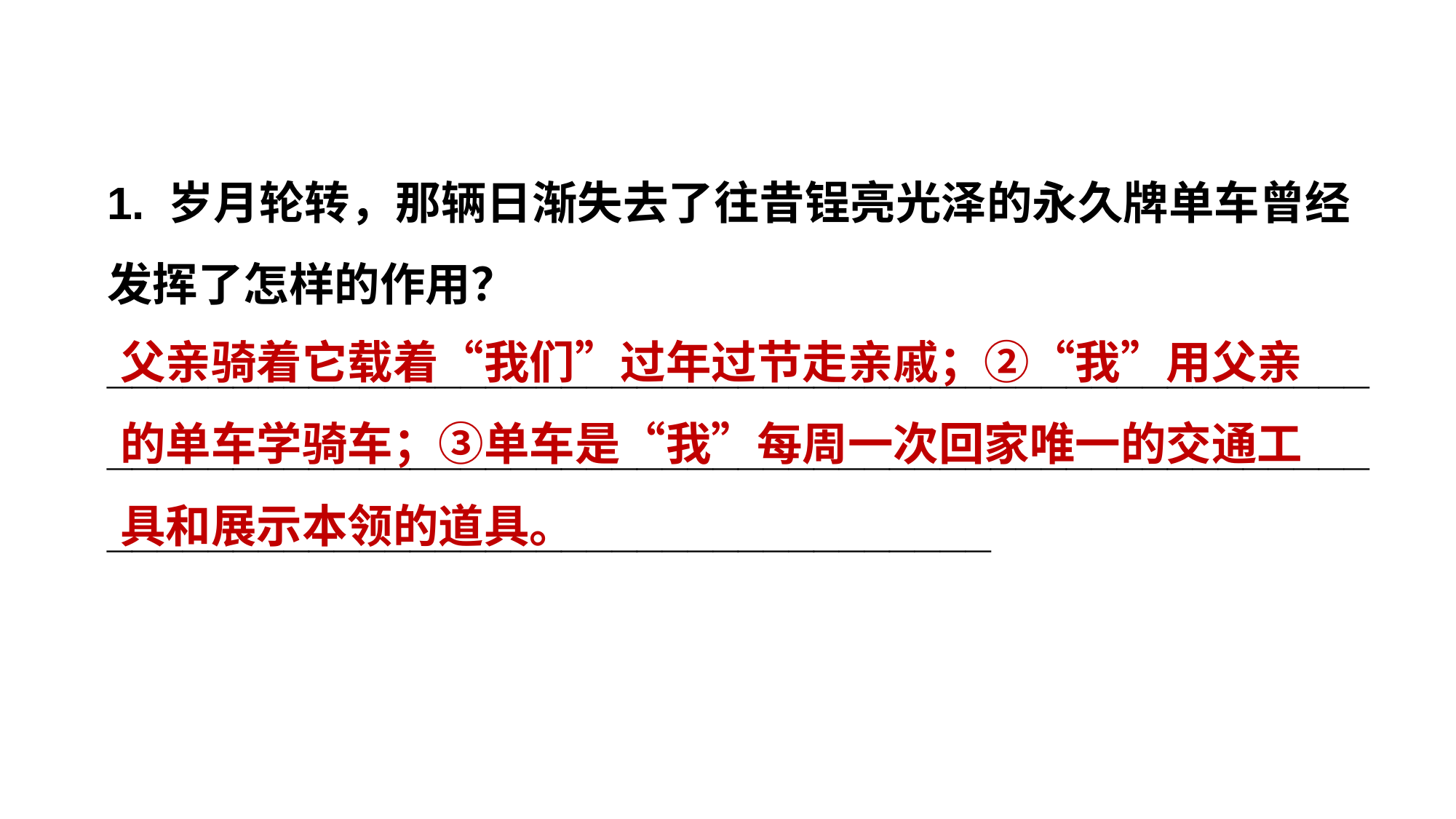

1. 岁月轮转，那辆日渐失去了往昔锃亮光泽的永久牌单车曾经发挥了怎样的作用？ _______________________________________________________________________________________________________________________________________
父亲骑着它载着“我们”过年过节走亲戚；②“我”用父亲的单车学骑车；③单车是“我”每周一次回家唯一的交通工具和展示本领的道具。